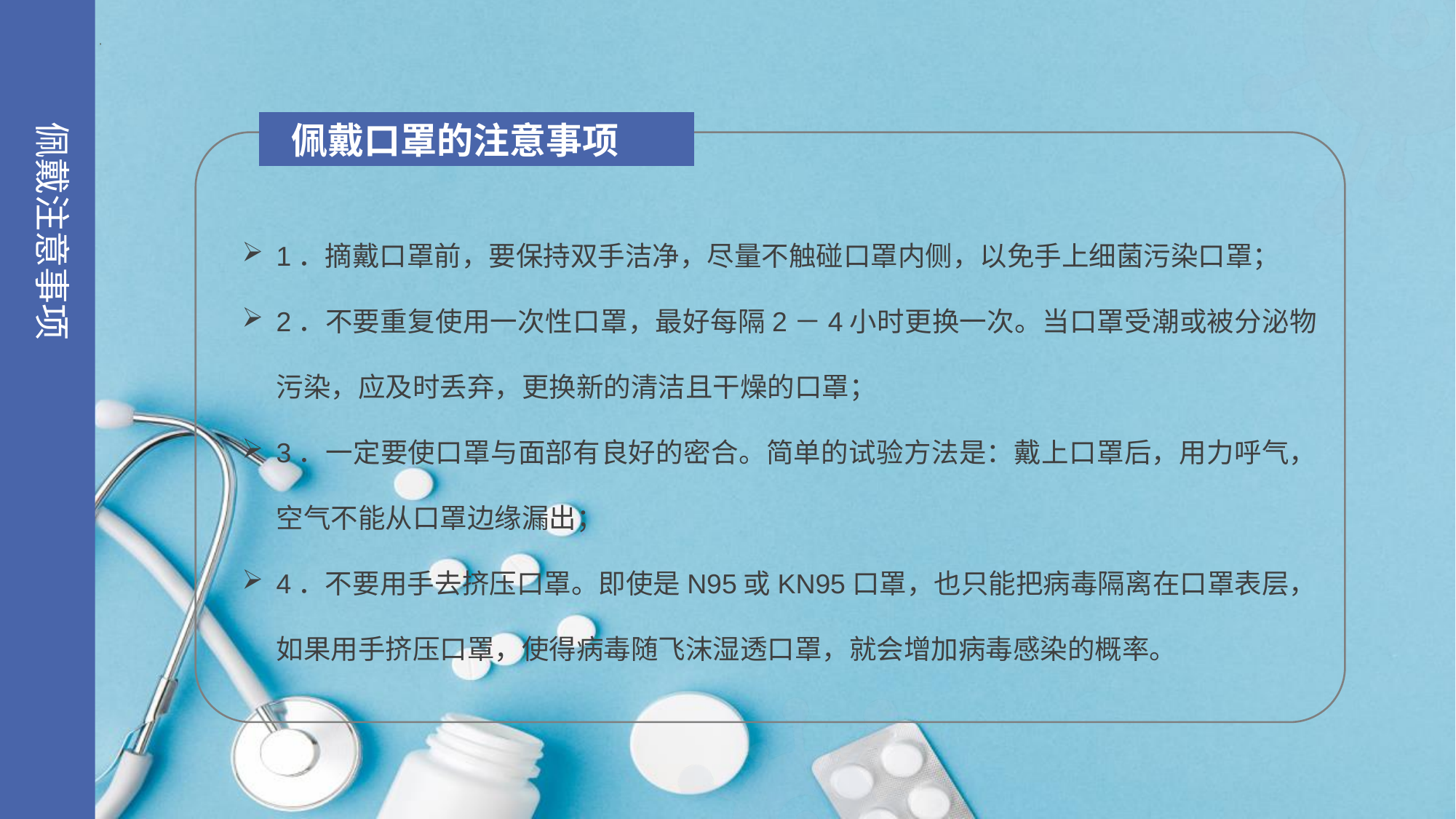

佩戴口罩的注意事项

1．摘戴口罩前，要保持双手洁净，尽量不触碰口罩内侧，以免手上细菌污染口罩；
2．不要重复使用一次性口罩，最好每隔2－4小时更换一次。当口罩受潮或被分泌物污染，应及时丢弃，更换新的清洁且干燥的口罩；
3．一定要使口罩与面部有良好的密合。简单的试验方法是：戴上口罩后，用力呼气，空气不能从口罩边缘漏出；
4．不要用手去挤压口罩。即使是N95或KN95口罩，也只能把病毒隔离在口罩表层，如果用手挤压口罩，使得病毒随飞沫湿透口罩，就会增加病毒感染的概率。